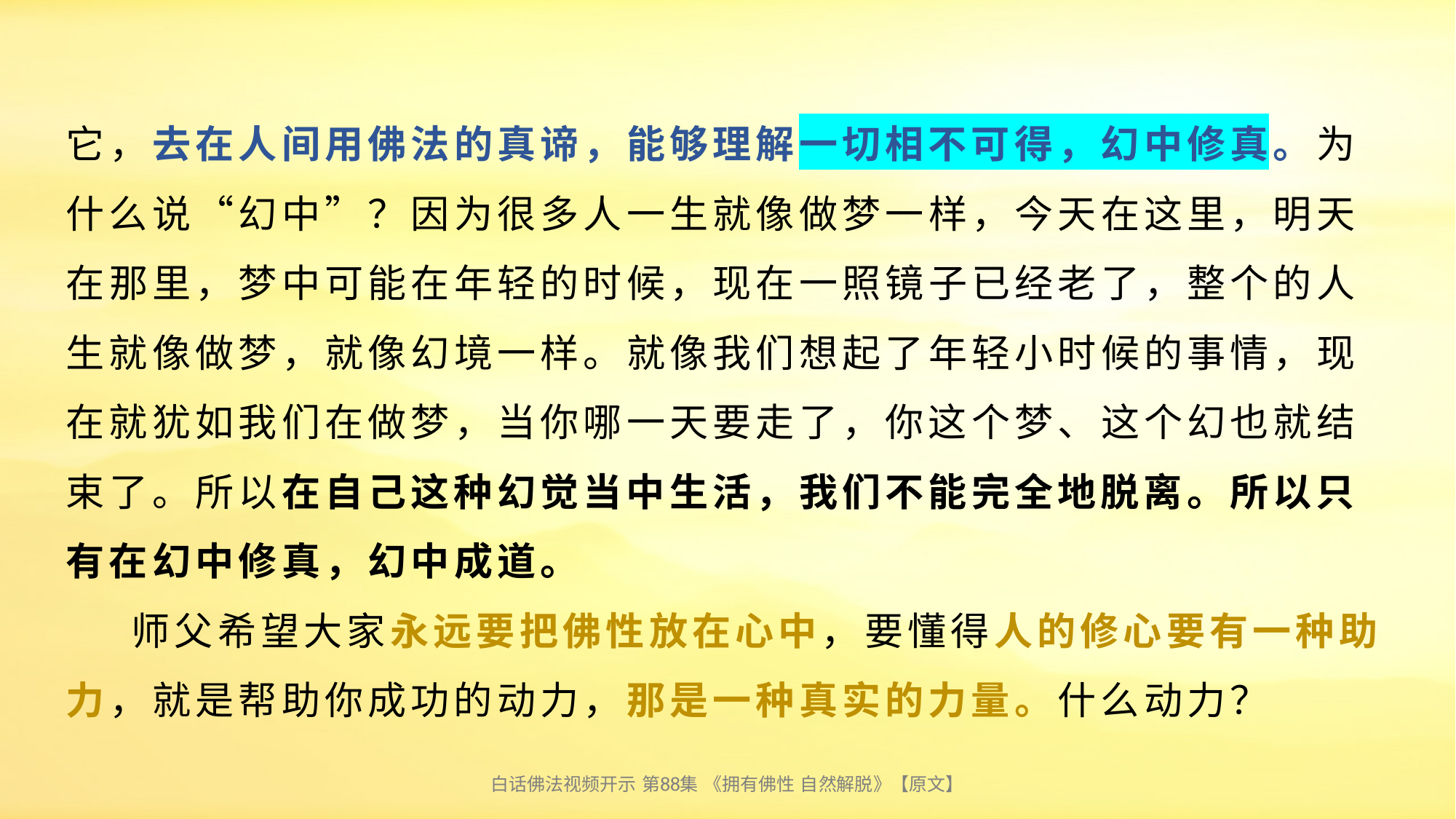

# 它，去在人间用佛法的真谛，能够理解一切相不可得，幻中修真。为什么说“幻中”？因为很多人一生就像做梦一样，今天在这里，明天在那里，梦中可能在年轻的时候，现在一照镜子已经老了，整个的人生就像做梦，就像幻境一样。就像我们想起了年轻小时候的事情，现在就犹如我们在做梦，当你哪一天要走了，你这个梦、这个幻也就结束了。所以在自己这种幻觉当中生活，我们不能完全地脱离。所以只有在幻中修真，幻中成道。 师父希望大家永远要把佛性放在心中，要懂得人的修心要有一种助力，就是帮助你成功的动力，那是一种真实的力量。什么动力？
白话佛法视频开示 第88集 《拥有佛性 自然解脱》【原文】